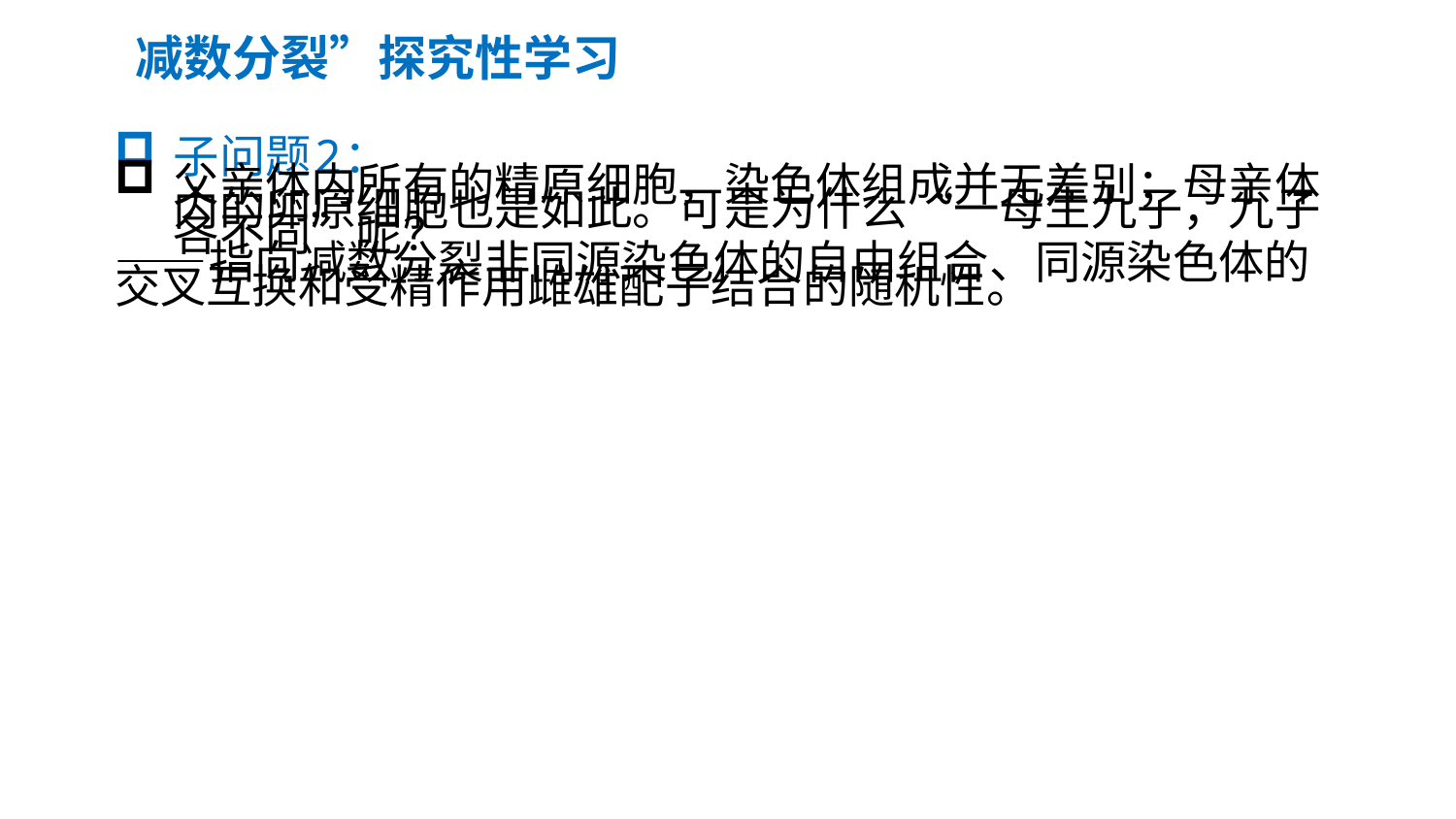

# 减数分裂”探究性学习
子问题2：
父亲体内所有的精原细胞，染色体组成并无差别；母亲体内的卵原细胞也是如此。可是为什么“一母生九子，九子各不同”呢？
——指向减数分裂非同源染色体的自由组合、同源染色体的交叉互换和受精作用雌雄配子结合的随机性。